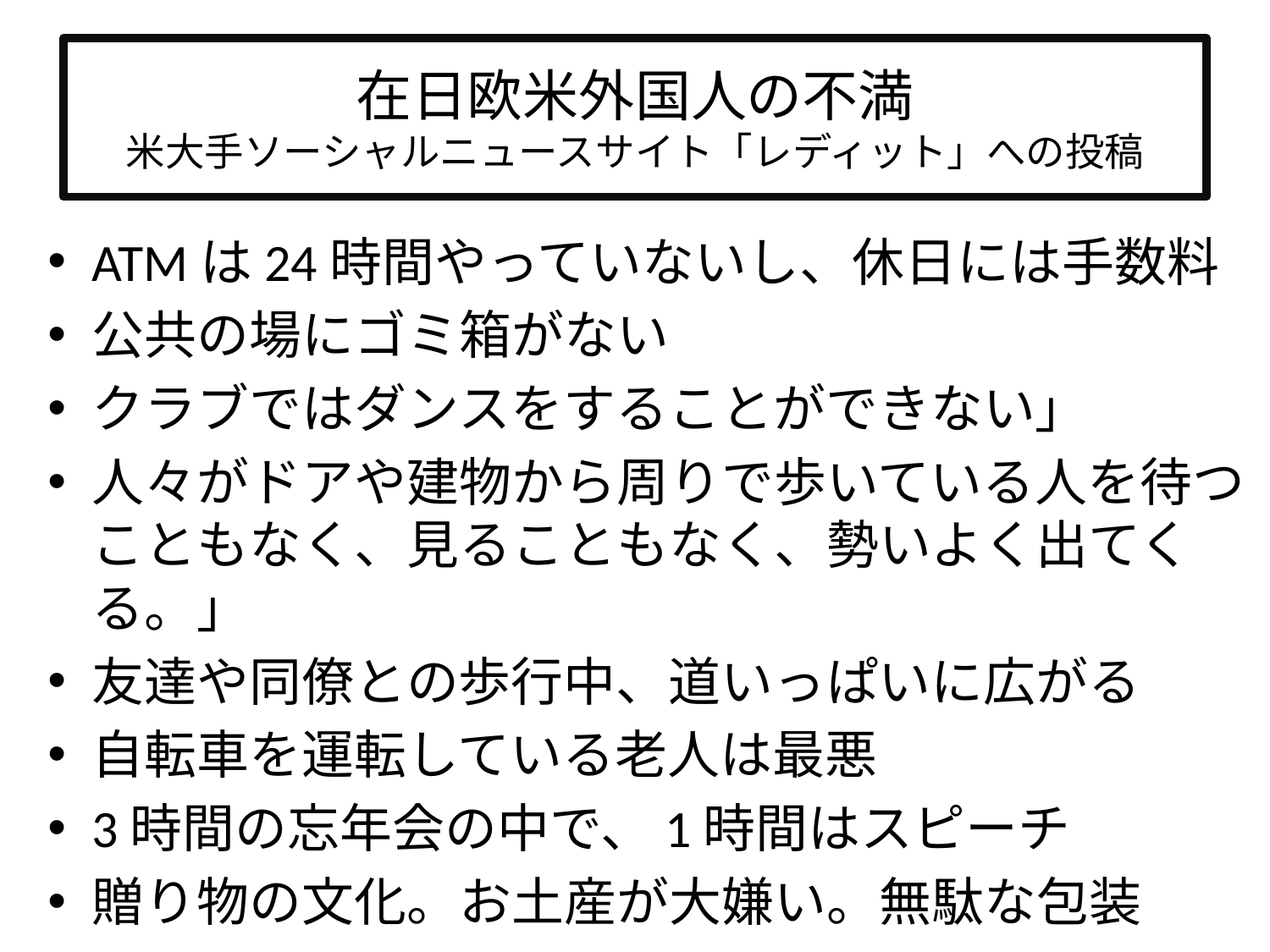

# 在日欧米外国人の不満 米大手ソーシャルニュースサイト「レディット」への投稿
ATMは24時間やっていないし、休日には手数料
公共の場にゴミ箱がない
クラブではダンスをすることができない」
人々がドアや建物から周りで歩いている人を待つこともなく、見ることもなく、勢いよく出てくる。」
友達や同僚との歩行中、道いっぱいに広がる
自転車を運転している老人は最悪
3時間の忘年会の中で、1時間はスピーチ
贈り物の文化。お土産が大嫌い。無駄な包装